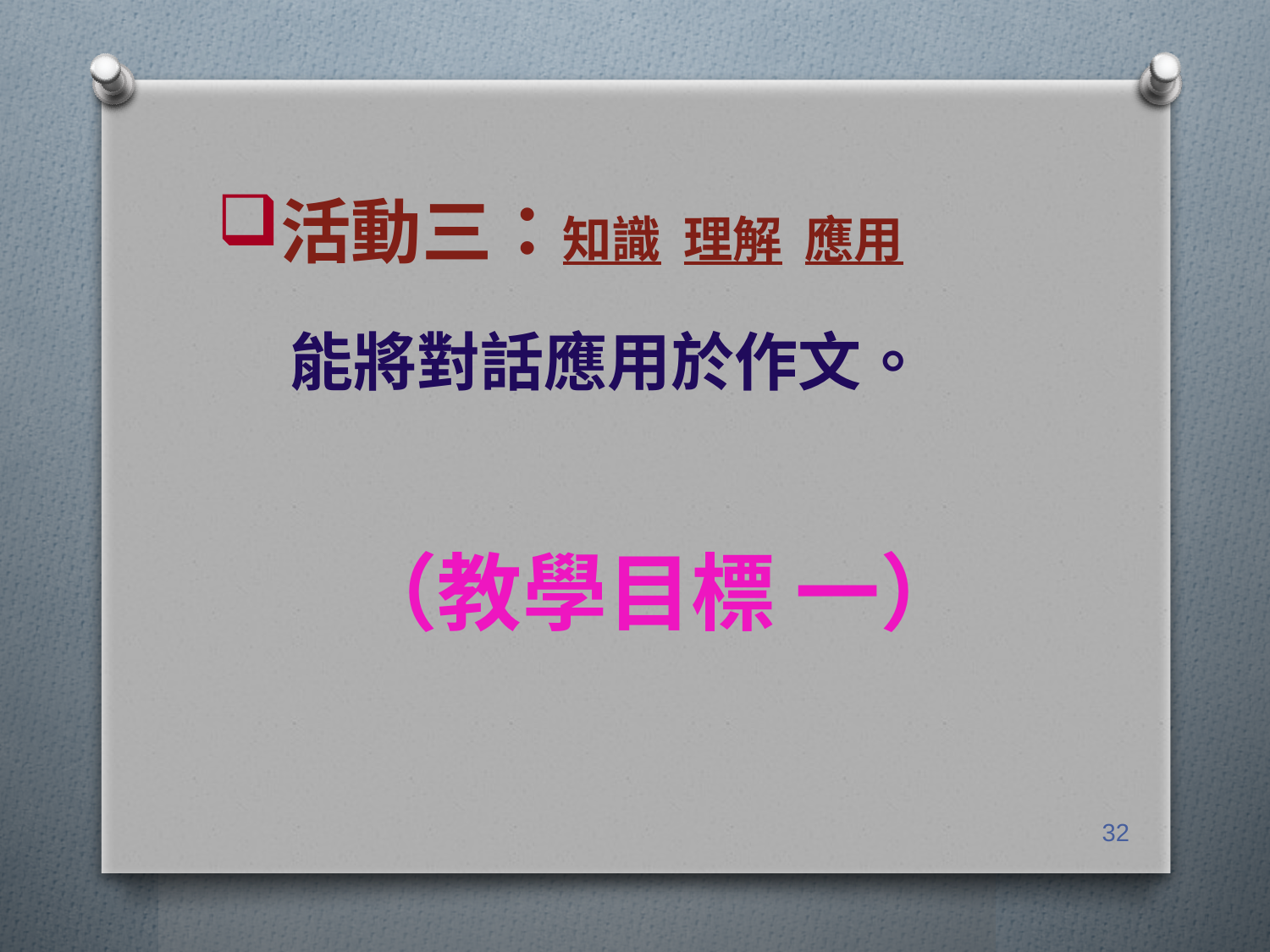

活動三：知識  理解  應用
    能將對話應用於作文。
 （教學目標 一）
32